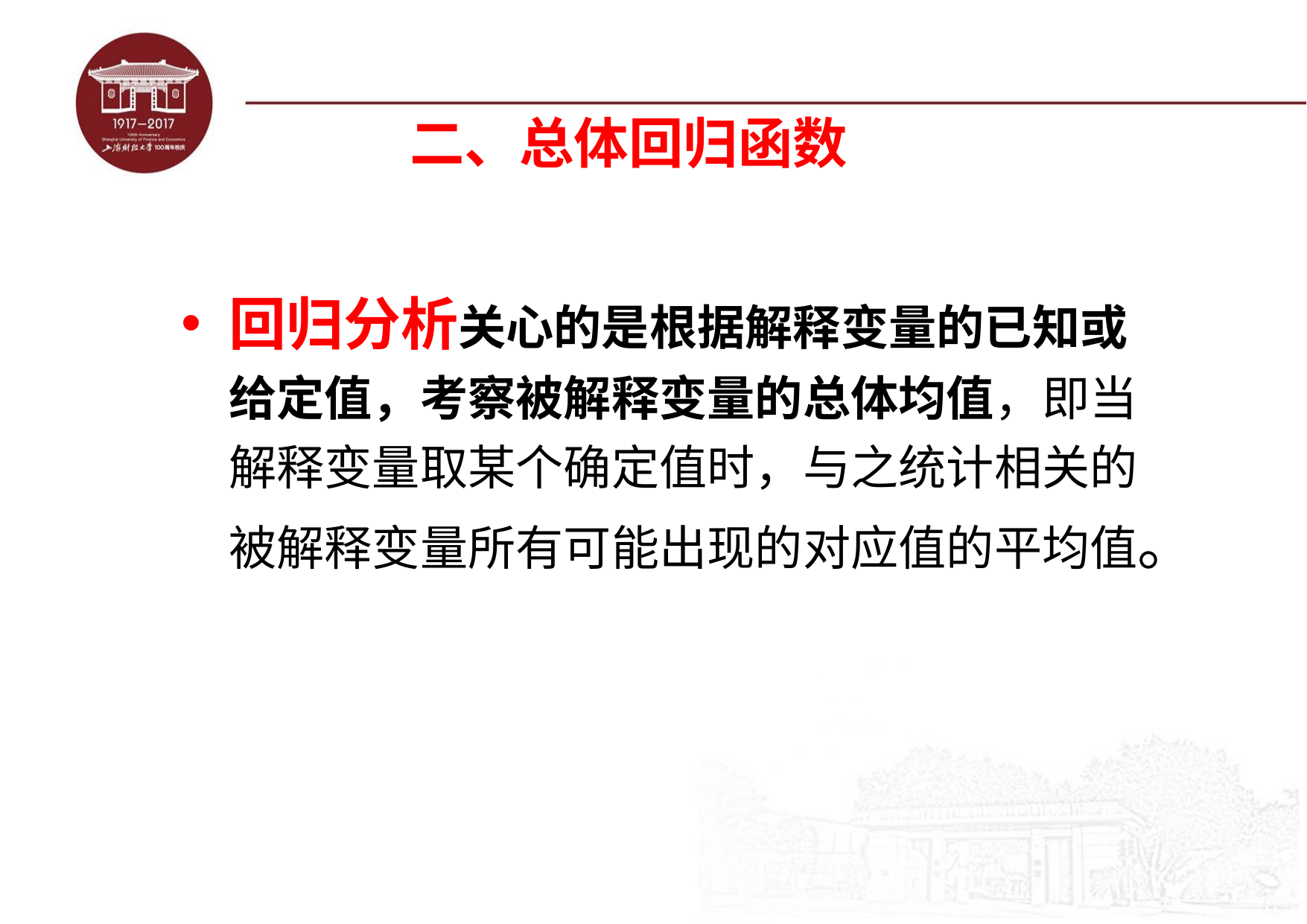

# 二、总体回归函数
回归分析关心的是根据解释变量的已知或给定值，考察被解释变量的总体均值，即当解释变量取某个确定值时，与之统计相关的被解释变量所有可能出现的对应值的平均值。